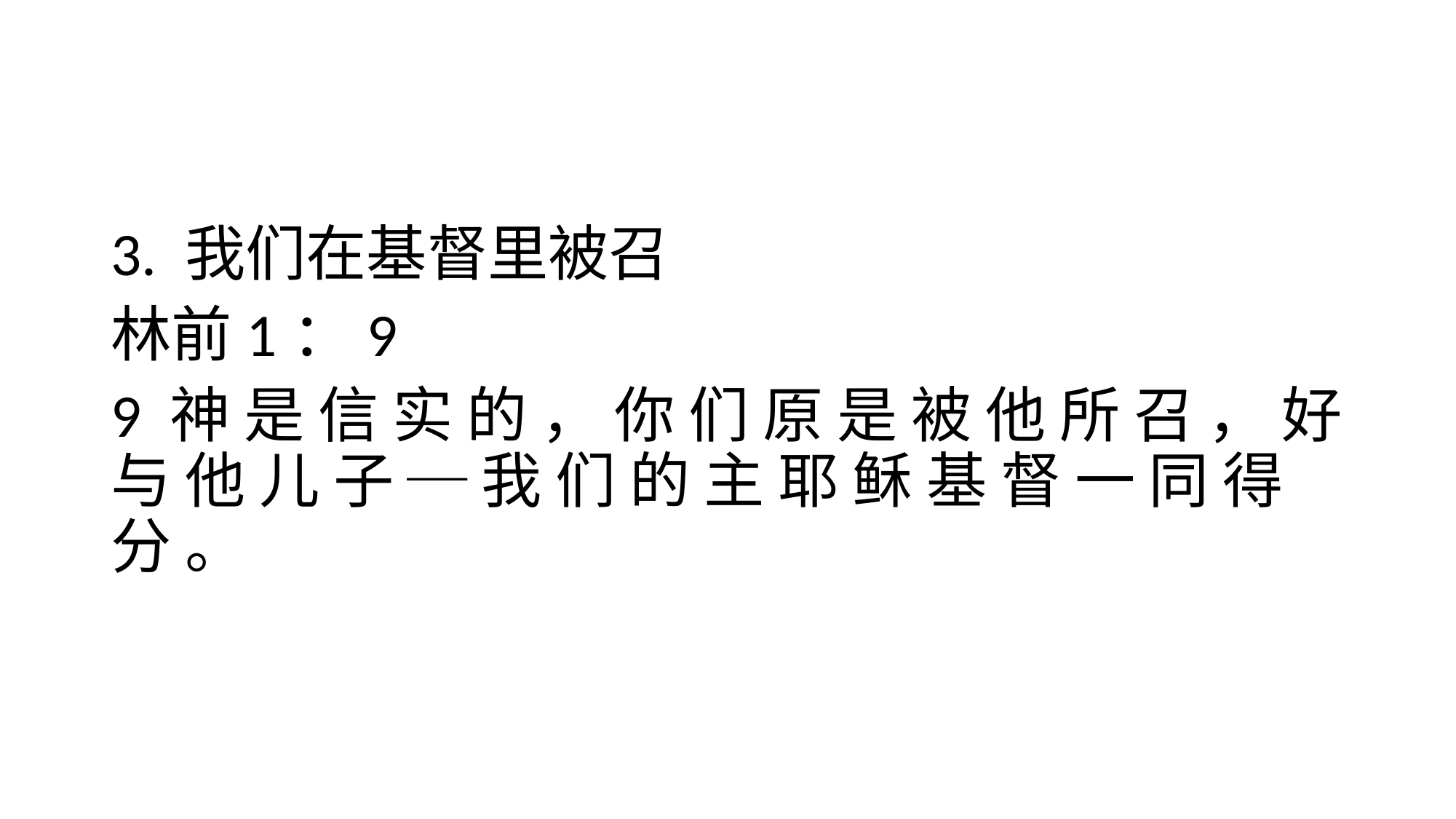

#
3. 我们在基督里被召
林前1：9
9 神 是 信 实 的 ， 你 们 原 是 被 他 所 召 ， 好 与 他 儿 子 ─ 我 们 的 主 耶 稣 基 督 一 同 得 分 。